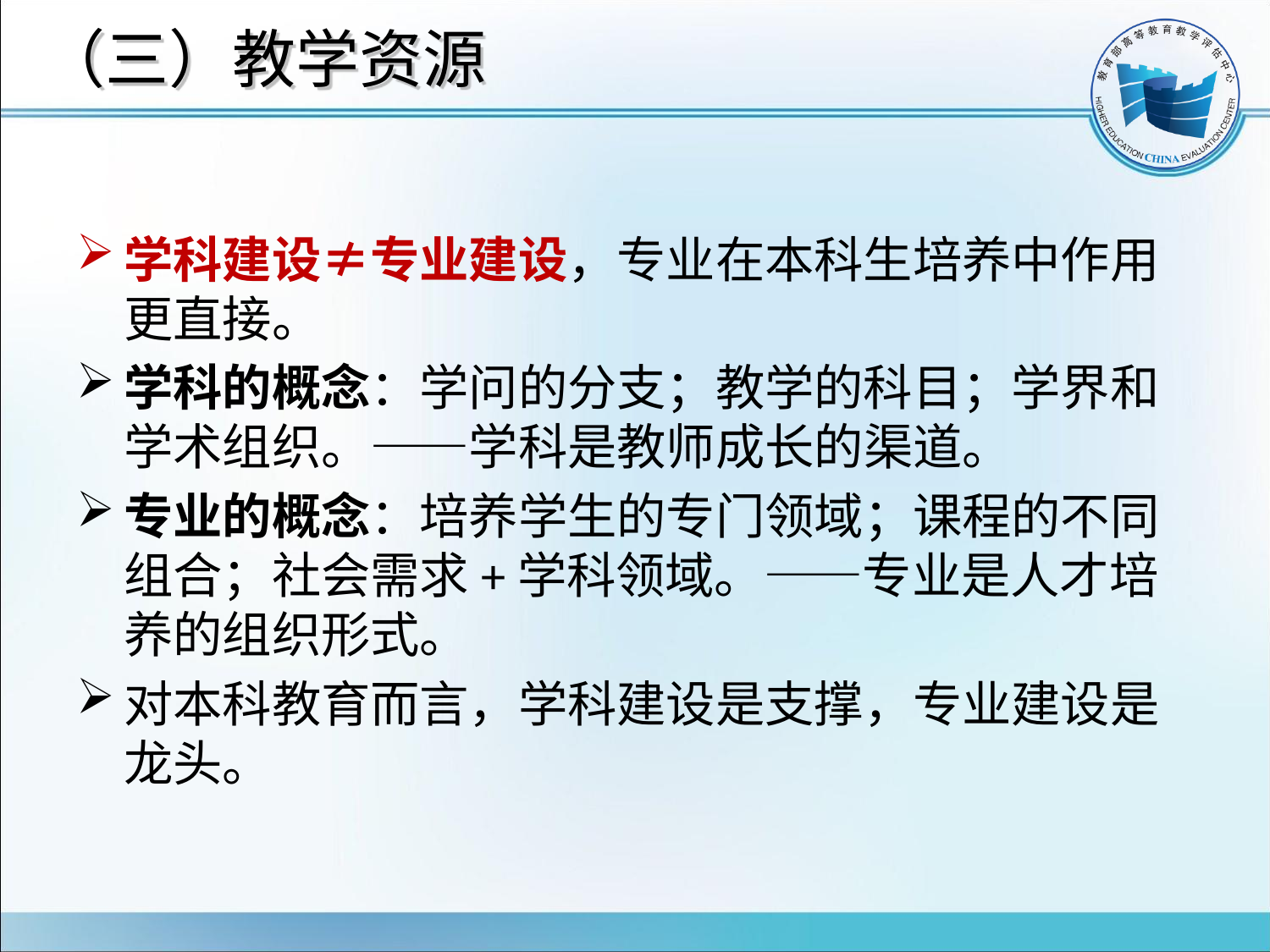

# （三）教学资源
学科建设≠专业建设，专业在本科生培养中作用更直接。
学科的概念：学问的分支；教学的科目；学界和学术组织。——学科是教师成长的渠道。
专业的概念：培养学生的专门领域；课程的不同组合；社会需求+学科领域。——专业是人才培养的组织形式。
对本科教育而言，学科建设是支撑，专业建设是龙头。
34